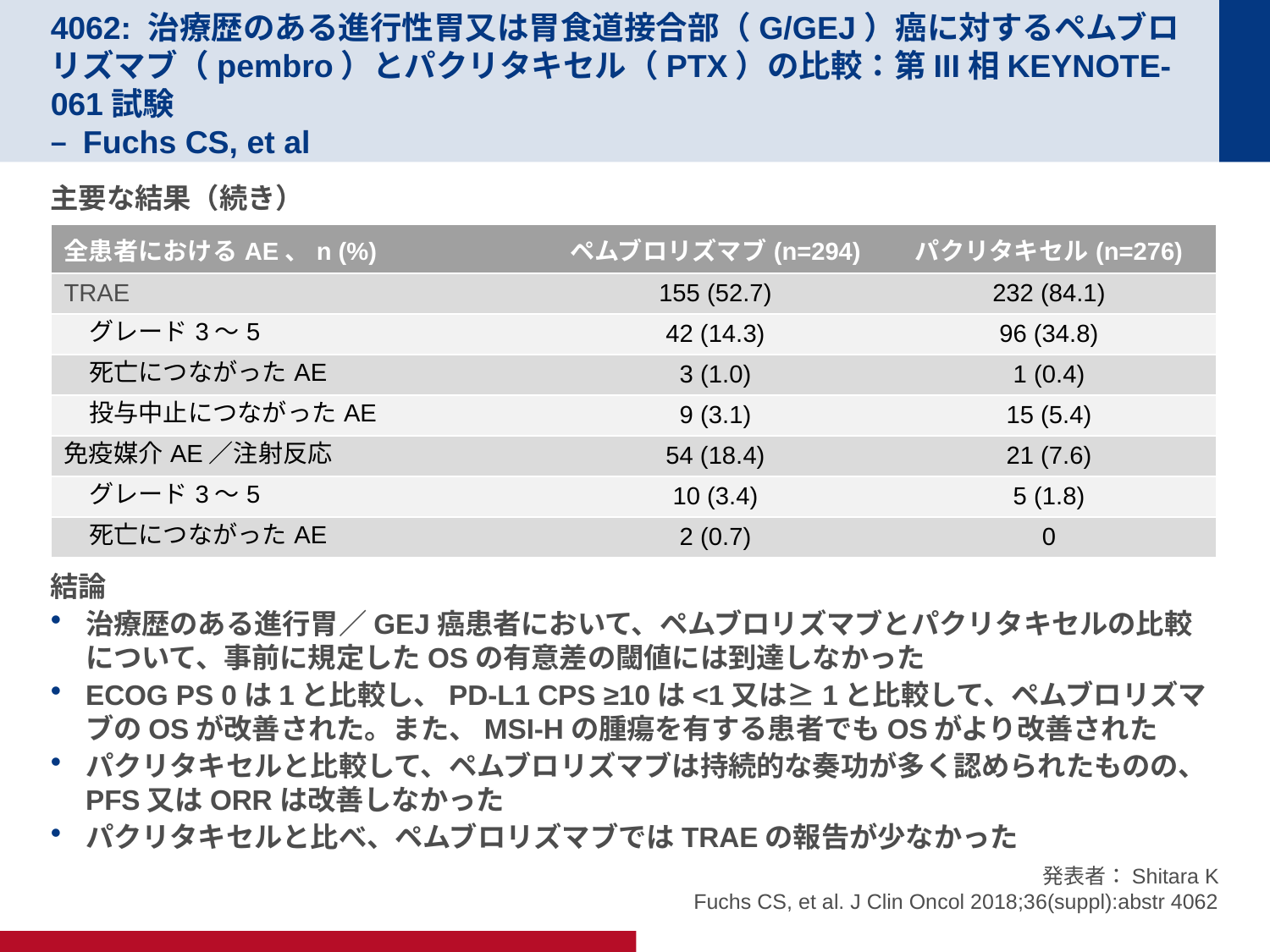

# 4062: 治療歴のある進行性胃又は胃食道接合部（G/GEJ）癌に対するペムブロリズマブ（pembro）とパクリタキセル（PTX）の比較：第III相KEYNOTE-061試験 – Fuchs CS, et al
主要な結果（続き）

結論
治療歴のある進行胃／GEJ癌患者において、ペムブロリズマブとパクリタキセルの比較について、事前に規定したOSの有意差の閾値には到達しなかった
ECOG PS 0は1と比較し、PD-L1 CPS ≥10は<1又は≥1と比較して、ペムブロリズマブのOSが改善された。また、MSI-Hの腫瘍を有する患者でもOSがより改善された
パクリタキセルと比較して、ペムブロリズマブは持続的な奏功が多く認められたものの、PFS又はORRは改善しなかった
パクリタキセルと比べ、ペムブロリズマブではTRAEの報告が少なかった

| 全患者におけるAE、n (%) | ペムブロリズマブ(n=294) | パクリタキセル(n=276) |
| --- | --- | --- |
| TRAE | 155 (52.7) | 232 (84.1) |
| グレード3～5 | 42 (14.3) | 96 (34.8) |
| 死亡につながったAE | 3 (1.0) | 1 (0.4) |
| 投与中止につながったAE | 9 (3.1) | 15 (5.4) |
| 免疫媒介AE／注射反応 | 54 (18.4) | 21 (7.6) |
| グレード3～5 | 10 (3.4) | 5 (1.8) |
| 死亡につながったAE | 2 (0.7) | 0 |
発表者：Shitara K
Fuchs CS, et al. J Clin Oncol 2018;36(suppl):abstr 4062